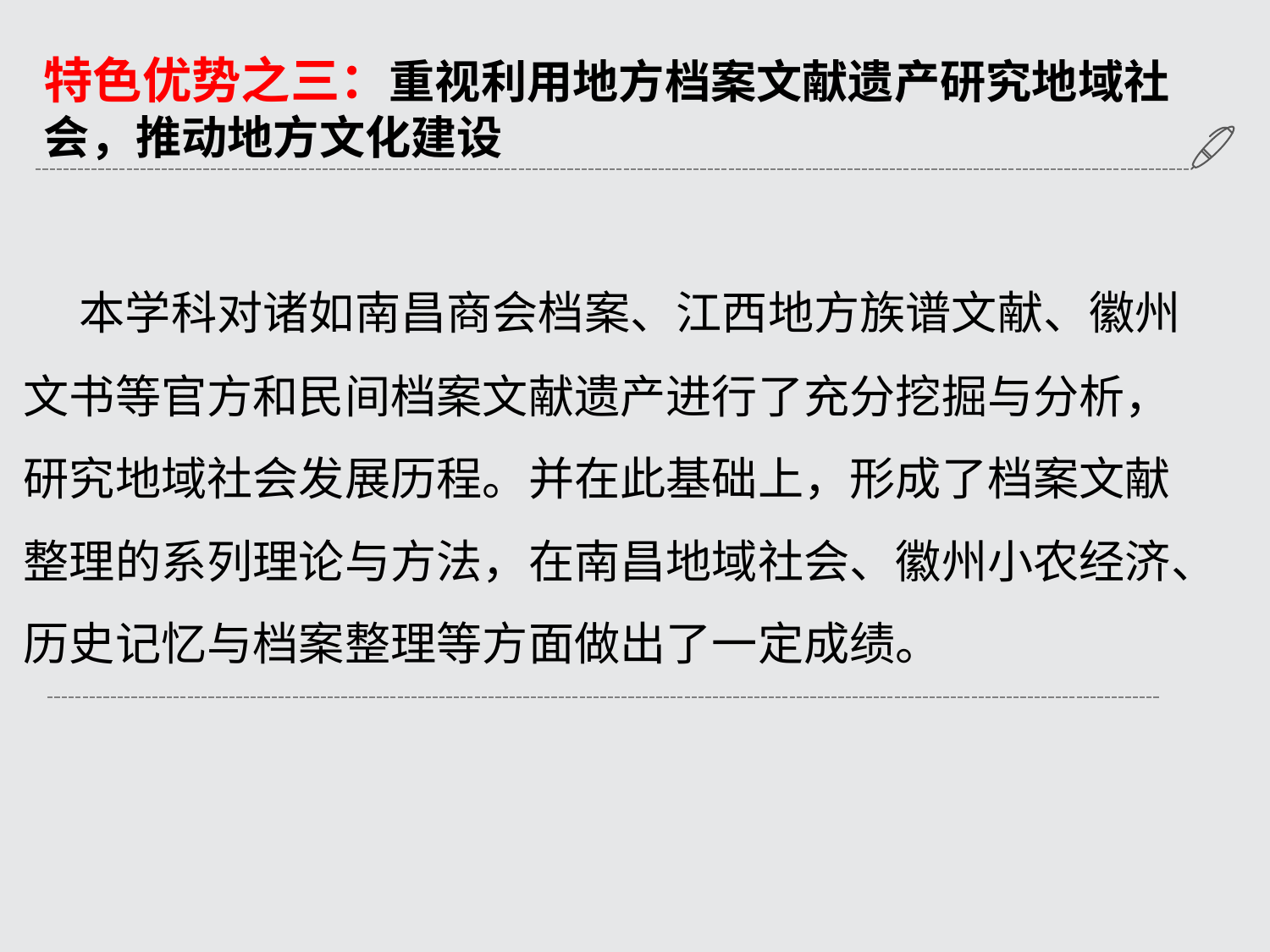

特色优势之三：重视利用地方档案文献遗产研究地域社会，推动地方文化建设

    本学科对诸如南昌商会档案、江西地方族谱文献、徽州文书等官方和民间档案文献遗产进行了充分挖掘与分析，研究地域社会发展历程。并在此基础上，形成了档案文献整理的系列理论与方法，在南昌地域社会、徽州小农经济、历史记忆与档案整理等方面做出了一定成绩。